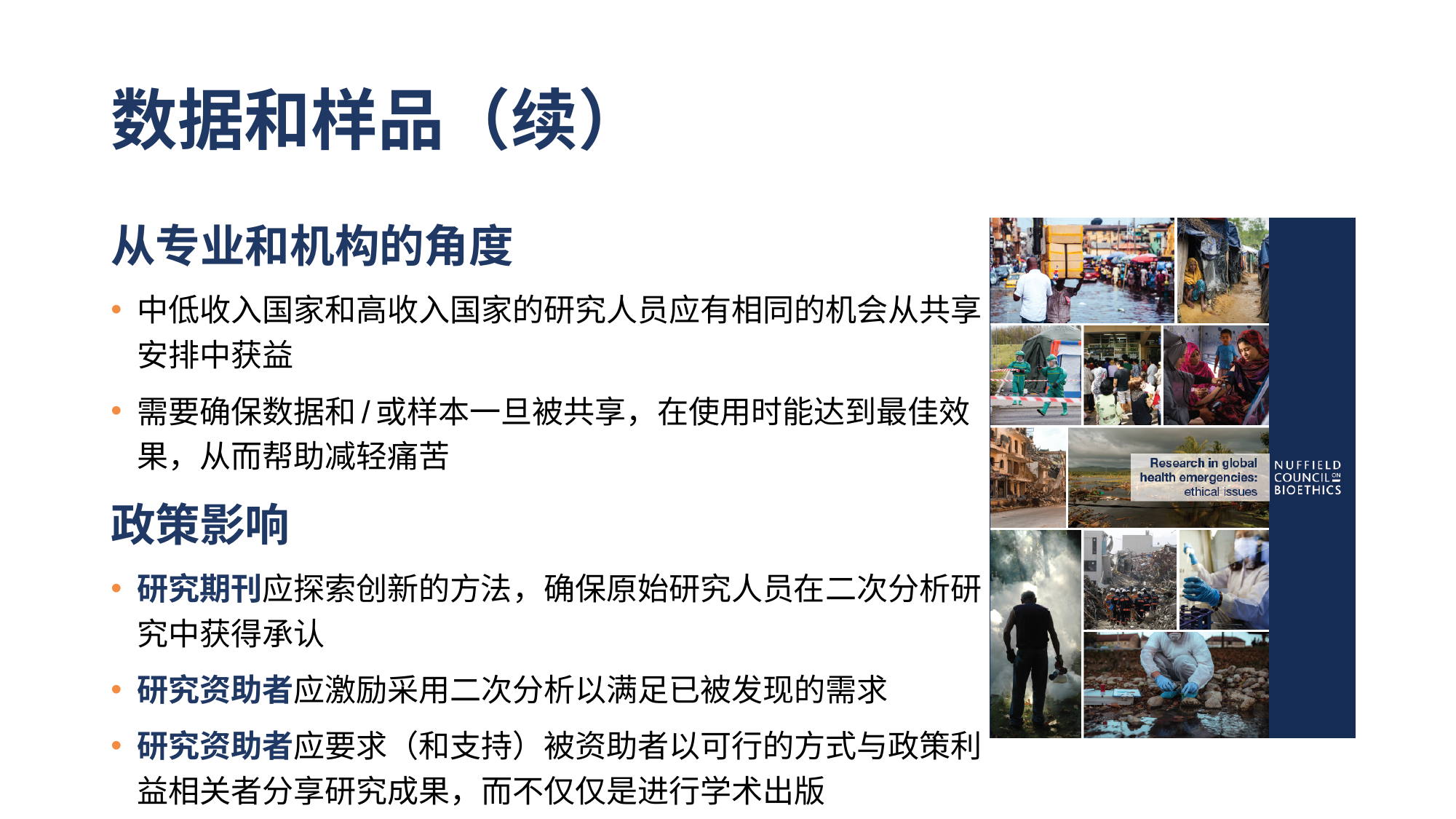

# 数据和样品（续）
从专业和机构的角度
中低收入国家和高收入国家的研究人员应有相同的机会从共享安排中获益
需要确保数据和/或样本一旦被共享，在使用时能达到最佳效果，从而帮助减轻痛苦
政策影响
研究期刊应探索创新的方法，确保原始研究人员在二次分析研究中获得承认
研究资助者应激励采用二次分析以满足已被发现的需求
研究资助者应要求（和支持）被资助者以可行的方式与政策利益相关者分享研究成果，而不仅仅是进行学术出版